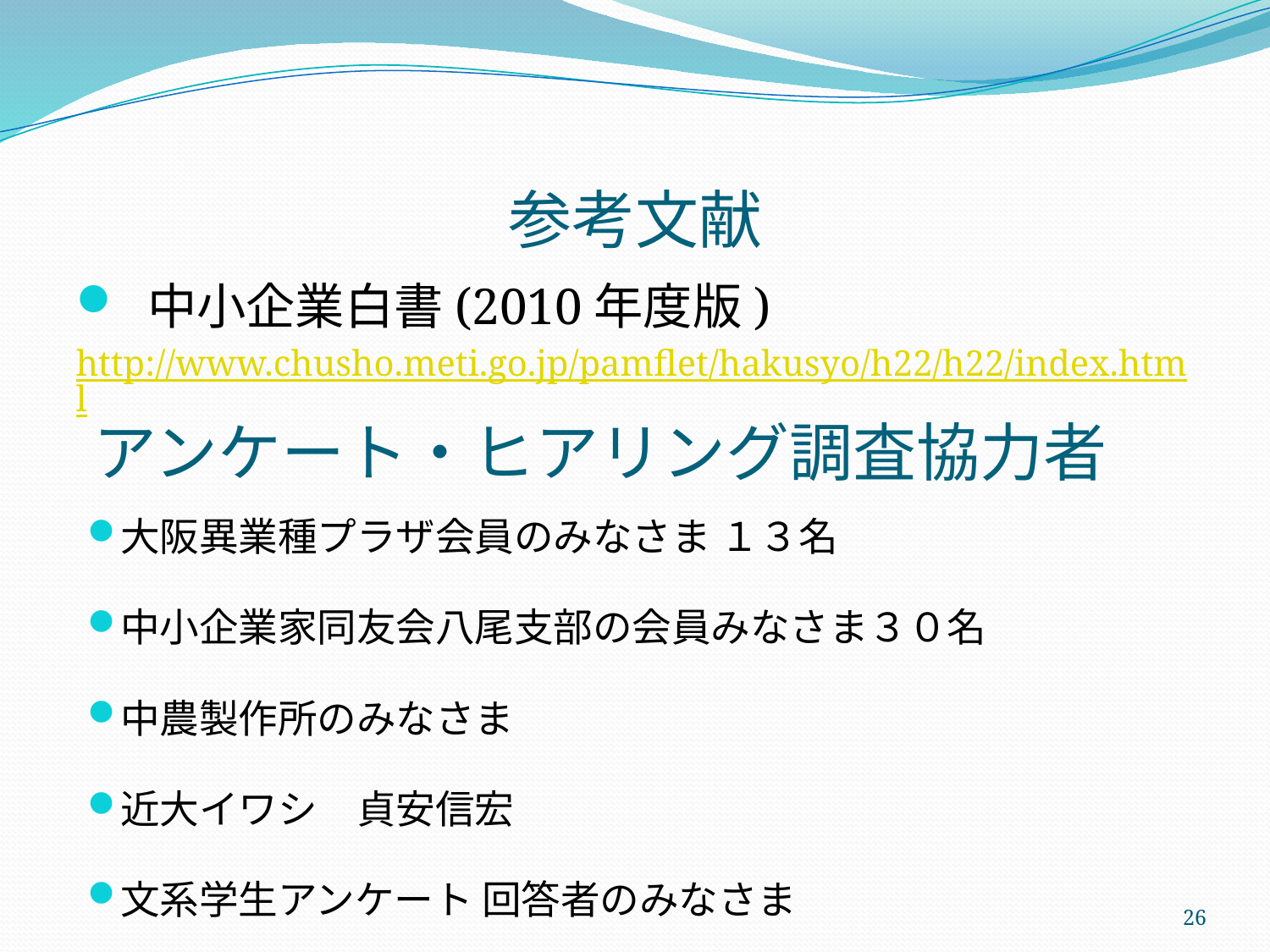

# 参考文献
中小企業白書(2010年度版)
http://www.chusho.meti.go.jp/pamflet/hakusyo/h22/h22/index.html

アンケート・ヒアリング調査協力者
大阪異業種プラザ会員のみなさま １３名

中小企業家同友会八尾支部の会員みなさま３０名

中農製作所のみなさま

近大イワシ　貞安信宏

文系学生アンケート 回答者のみなさま

26